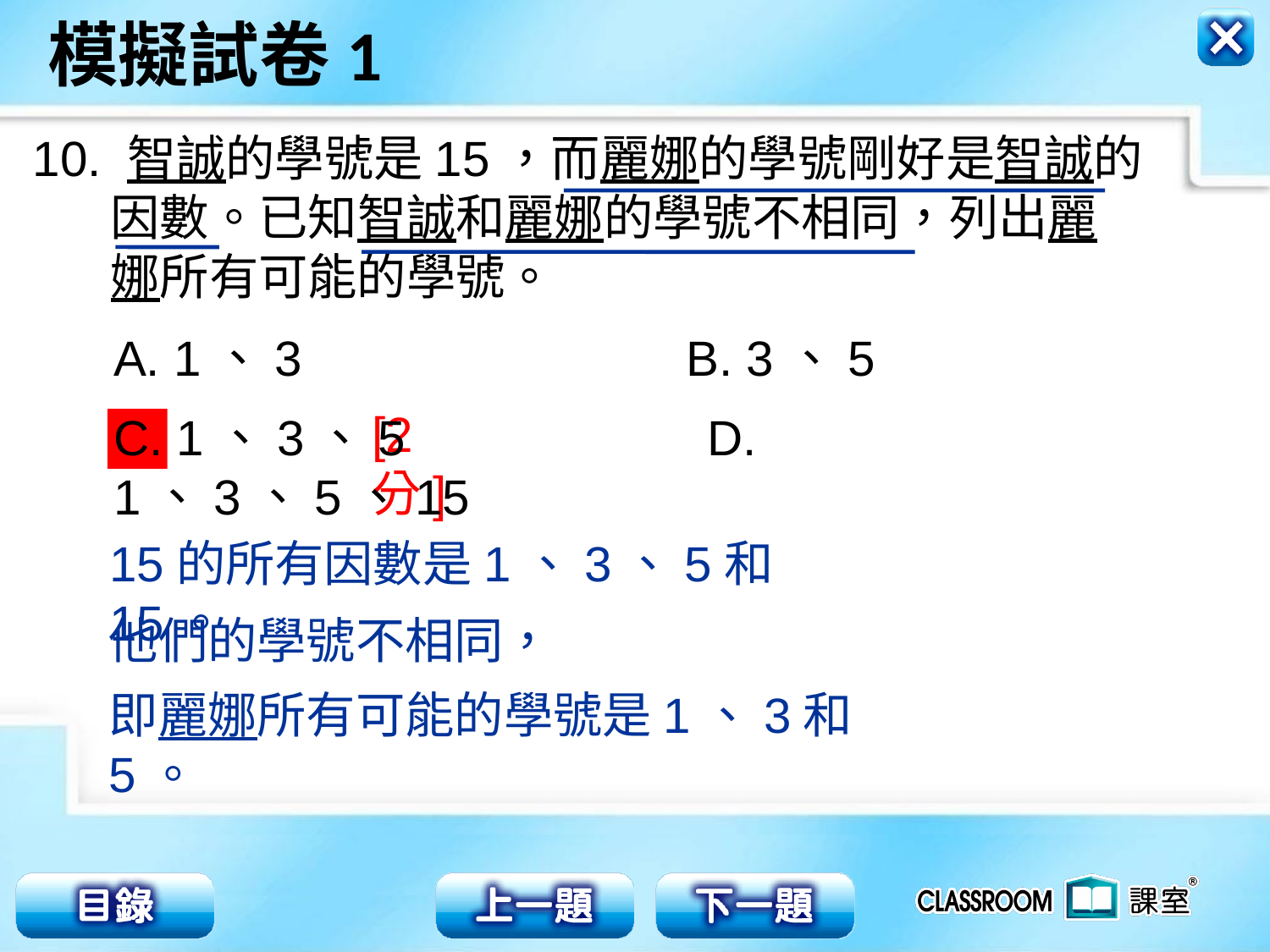

10. 智誠的學號是15，而麗娜的學號剛好是智誠的
      因數。已知智誠和麗娜的學號不相同，列出麗
      娜所有可能的學號。

A. 1、3                            B. 3、5
C. 1、3、5                      D. 1、3、5、15
[2分]

15的所有因數是1、3、5和15。
他們的學號不相同，
即麗娜所有可能的學號是1、3和5。